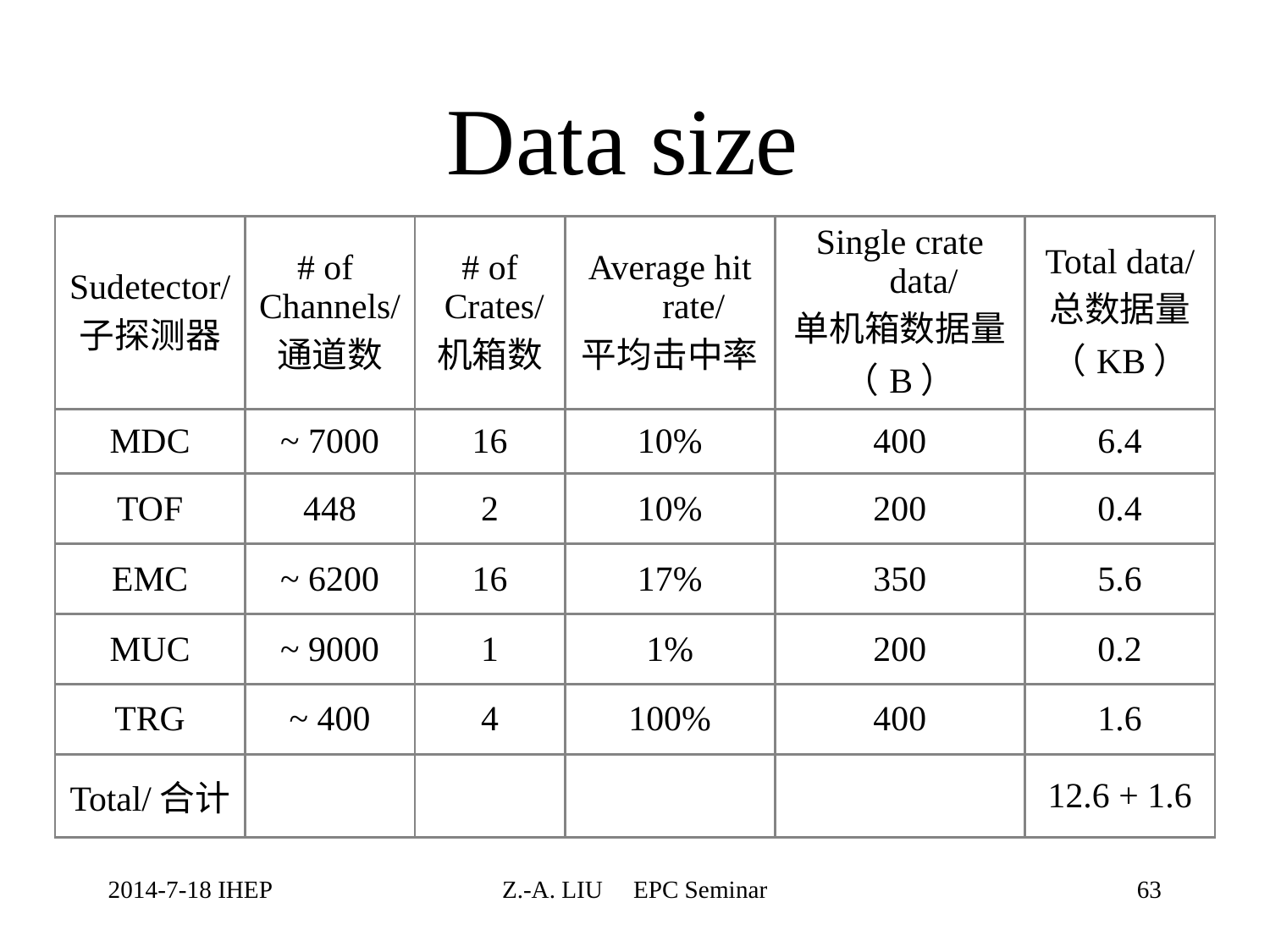

# Data size
| Sudetector/ 子探测器 | # of Channels/ 通道数 | # of Crates/ 机箱数 | Average hit rate/ 平均击中率 | Single crate data/ 单机箱数据量 （B） | Total data/ 总数据量 （KB） |
| --- | --- | --- | --- | --- | --- |
| MDC | ~ 7000 | 16 | 10% | 400 | 6.4 |
| TOF | 448 | 2 | 10% | 200 | 0.4 |
| EMC | ~ 6200 | 16 | 17% | 350 | 5.6 |
| MUC | ~ 9000 | 1 | 1% | 200 | 0.2 |
| TRG | ~ 400 | 4 | 100% | 400 | 1.6 |
| Total/合计 |  |  |  |  | 12.6 + 1.6 |
2014-7-18 IHEP
Z.-A. LIU     EPC Seminar
63